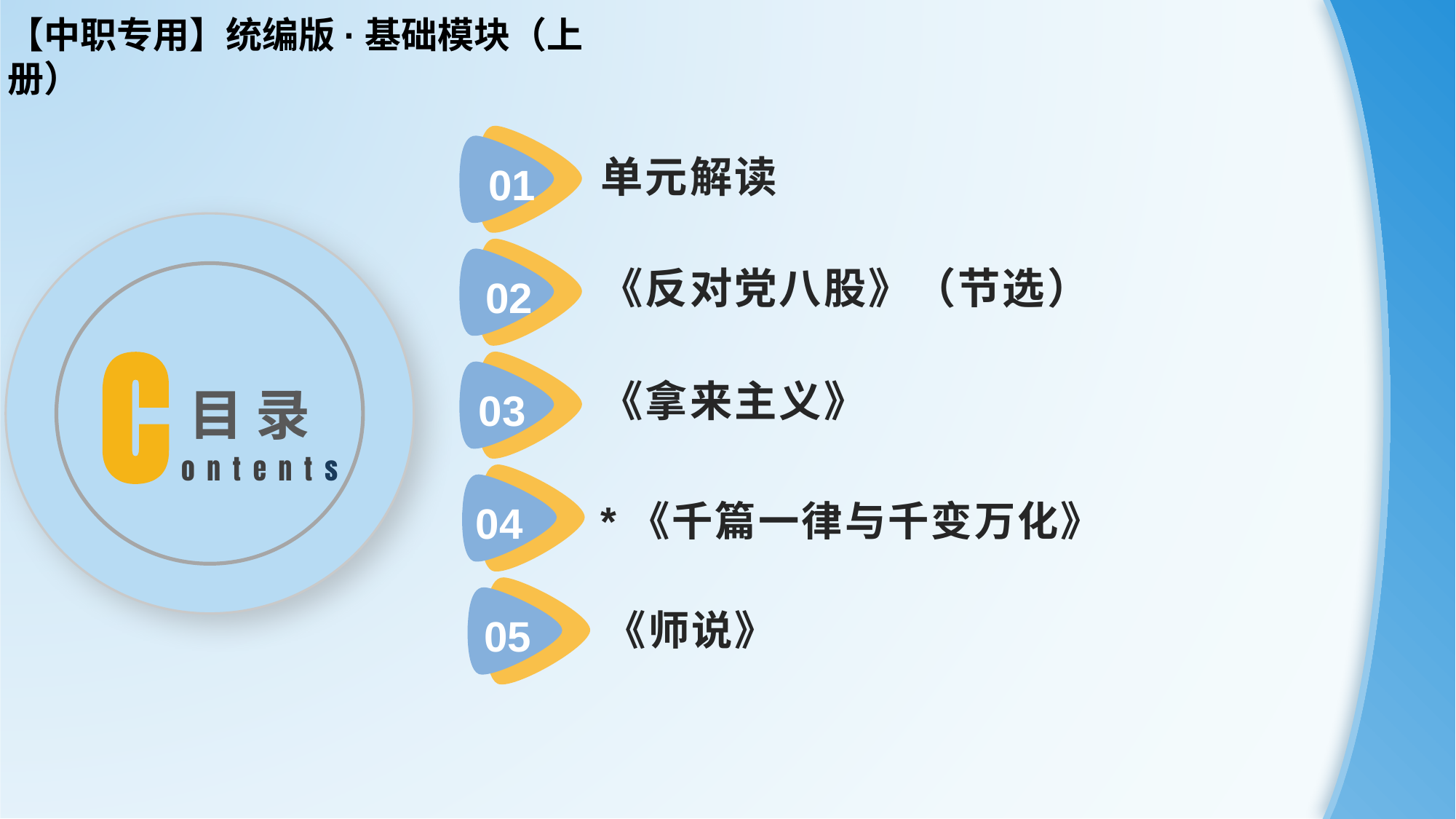

【中职专用】统编版·基础模块（上册）

01
单元解读

Contents
目 录

02
《反对党八股》（节选）

03
《拿来主义》

04
*《千篇一律与千变万化》

05
《师说》